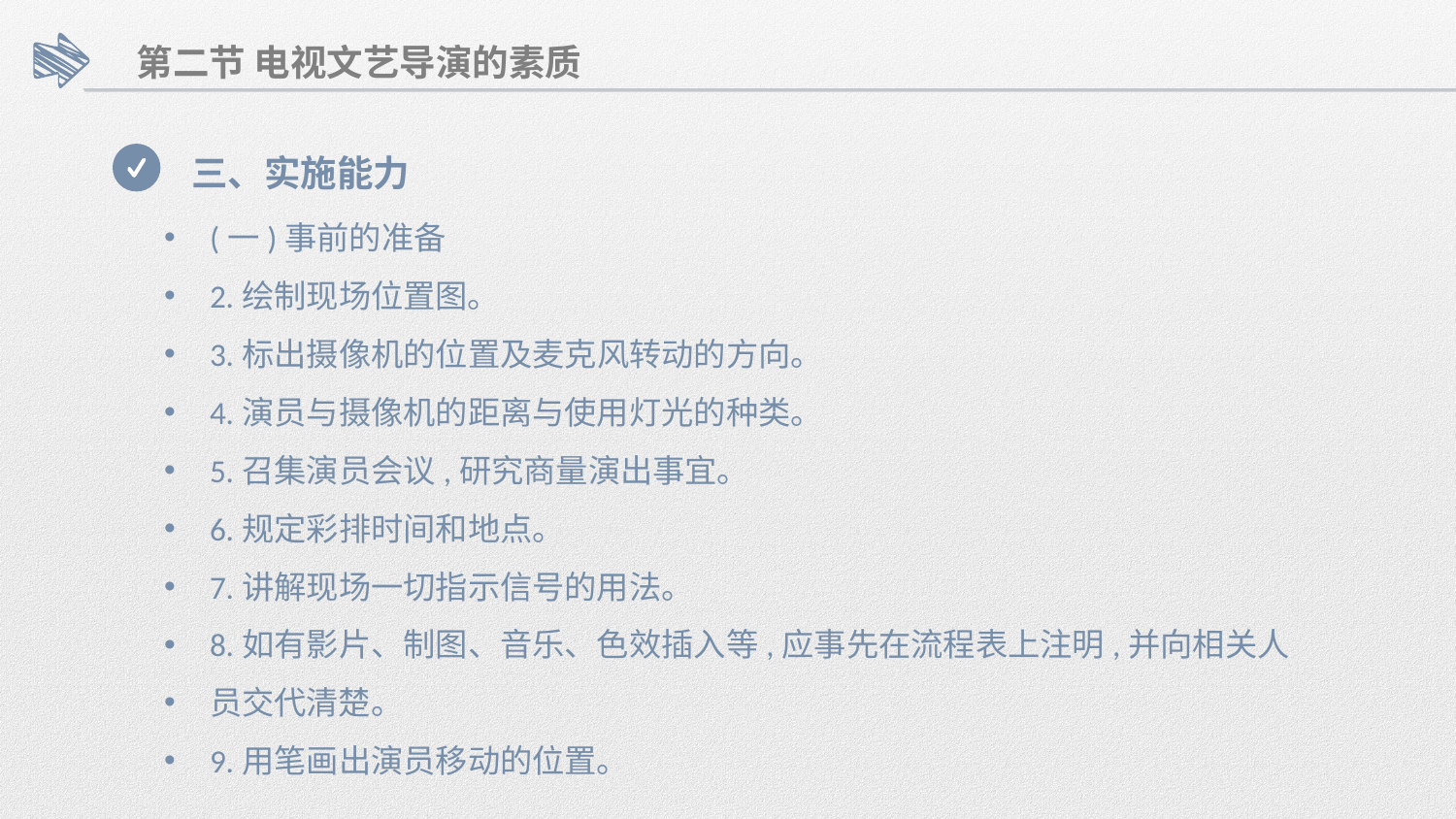

第二节 电视文艺导演的素质
三、实施能力

(一)事前的准备
2.绘制现场位置图。
3.标出摄像机的位置及麦克风转动的方向。
4.演员与摄像机的距离与使用灯光的种类。
5.召集演员会议,研究商量演出事宜。
6.规定彩排时间和地点。
7.讲解现场一切指示信号的用法。
8.如有影片、制图、音乐、色效插入等,应事先在流程表上注明,并向相关人
员交代清楚。
9.用笔画出演员移动的位置。